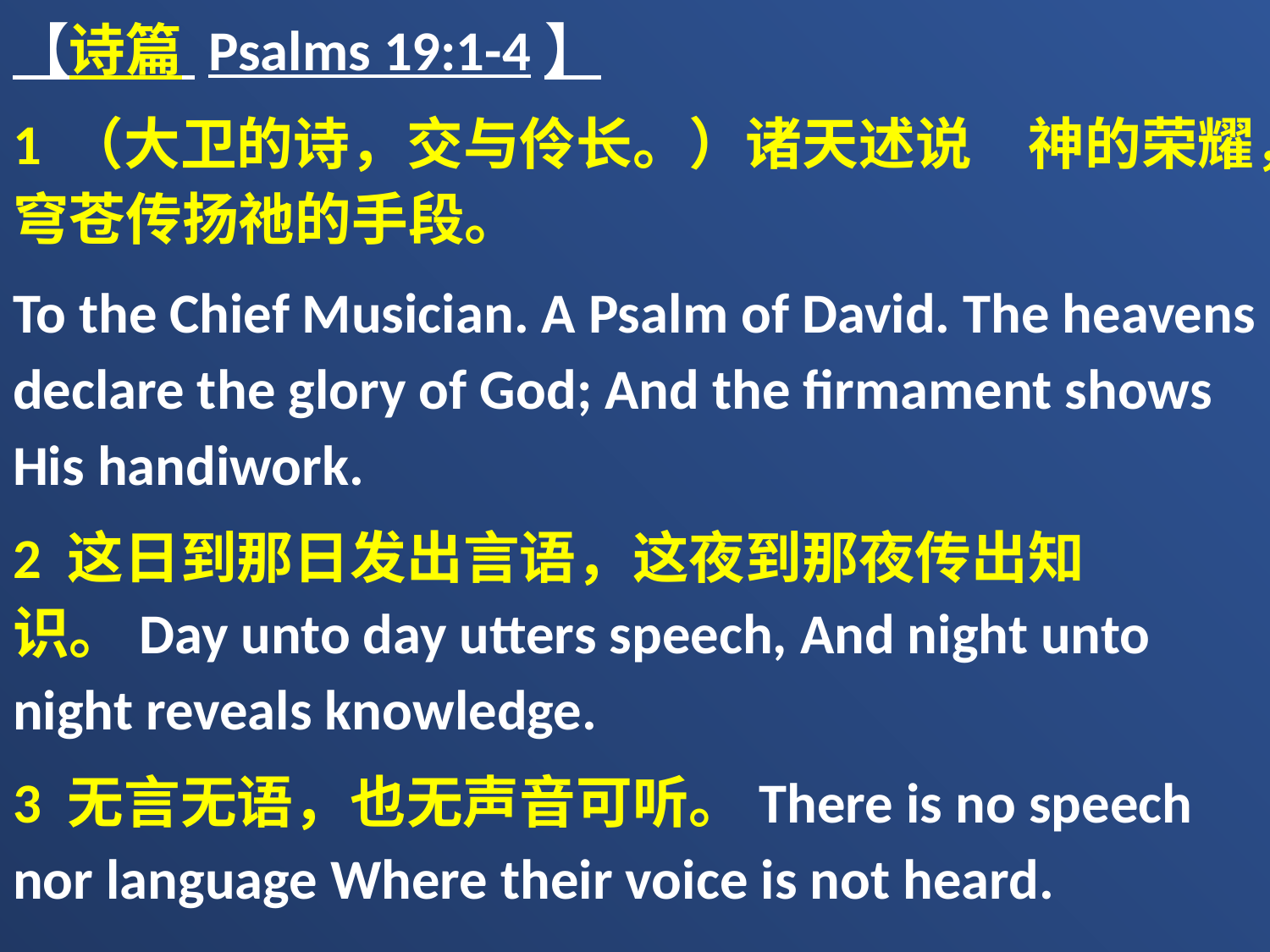

【诗篇 Psalms 19:1-4】
1 （大卫的诗，交与伶长。）诸天述说　神的荣耀，穹苍传扬祂的手段。
To the Chief Musician. A Psalm of David. The heavens declare the glory of God; And the firmament shows His handiwork.
2 这日到那日发出言语，这夜到那夜传出知识。Day unto day utters speech, And night unto night reveals knowledge.
3 无言无语，也无声音可听。There is no speech nor language Where their voice is not heard.